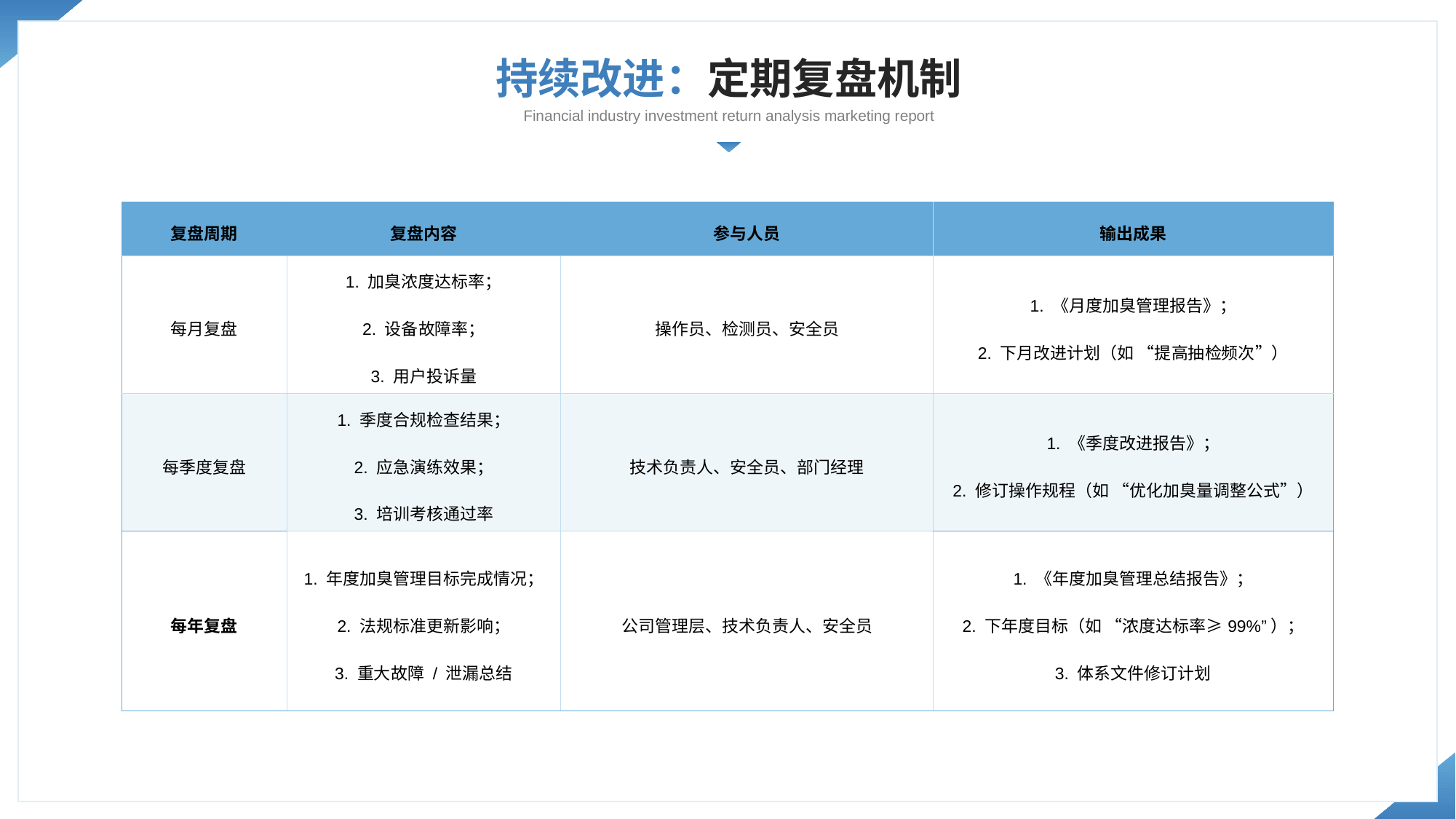

持续改进：定期复盘机制
Financial industry investment return analysis marketing report

| 复盘周期 | 复盘内容 | 参与人员 | 输出成果 |
| --- | --- | --- | --- |
| 每月复盘 | 1. 加臭浓度达标率； 2. 设备故障率； 3. 用户投诉量 | 操作员、检测员、安全员 | 1. 《月度加臭管理报告》； 2. 下月改进计划（如 “提高抽检频次”） |
| 每季度复盘 | 1. 季度合规检查结果； 2. 应急演练效果； 3. 培训考核通过率 | 技术负责人、安全员、部门经理 | 1. 《季度改进报告》； 2. 修订操作规程（如 “优化加臭量调整公式”） |
| 每年复盘 | 1. 年度加臭管理目标完成情况； 2. 法规标准更新影响； 3. 重大故障 / 泄漏总结 | 公司管理层、技术负责人、安全员 | 1. 《年度加臭管理总结报告》； 2. 下年度目标（如 “浓度达标率≥99%”）； 3. 体系文件修订计划 |